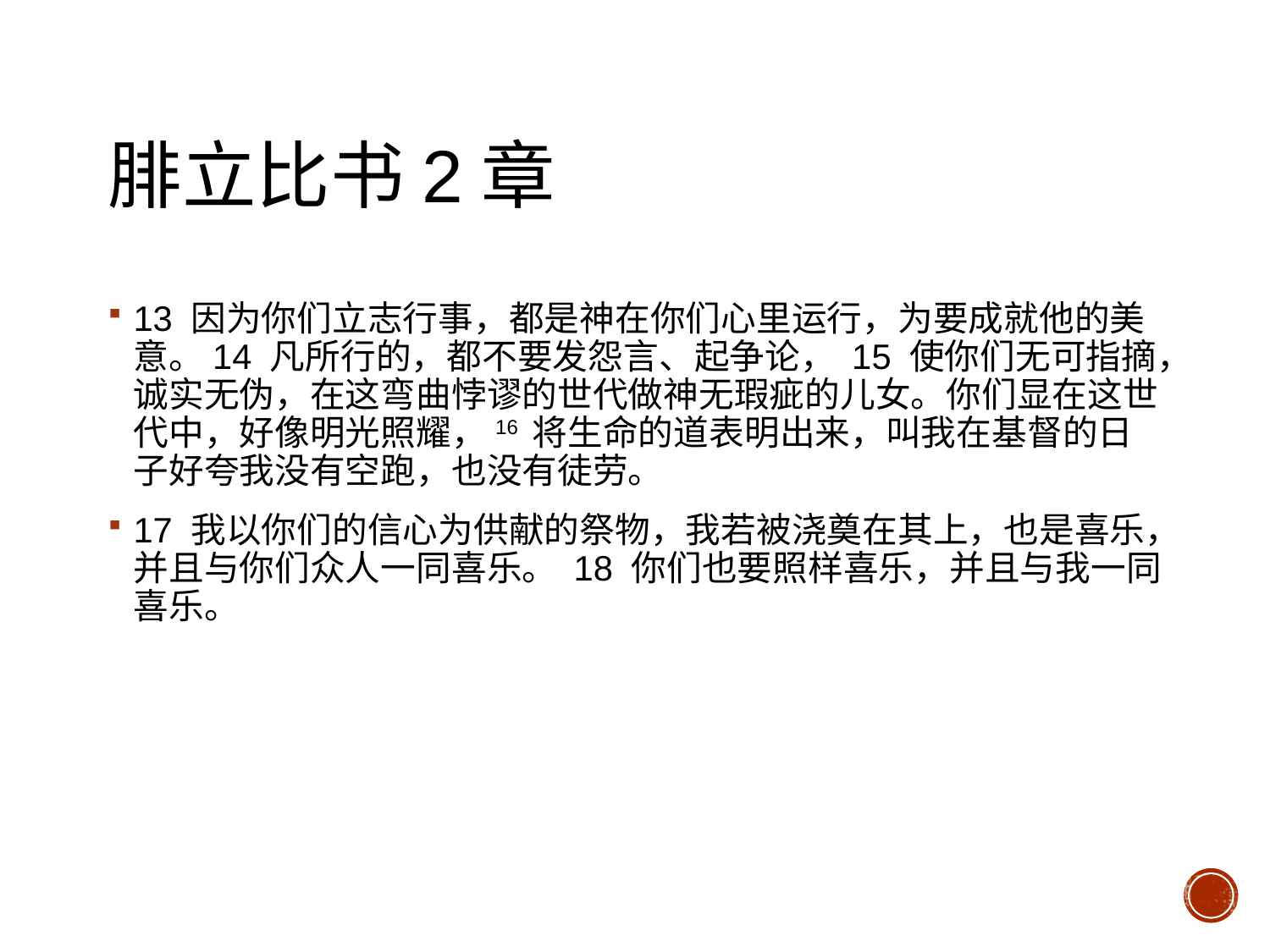

# 腓立比书2章
13 因为你们立志行事，都是神在你们心里运行，为要成就他的美意。14 凡所行的，都不要发怨言、起争论， 15 使你们无可指摘，诚实无伪，在这弯曲悖谬的世代做神无瑕疵的儿女。你们显在这世代中，好像明光照耀，16 将生命的道表明出来，叫我在基督的日子好夸我没有空跑，也没有徒劳。
17 我以你们的信心为供献的祭物，我若被浇奠在其上，也是喜乐，并且与你们众人一同喜乐。 18 你们也要照样喜乐，并且与我一同喜乐。